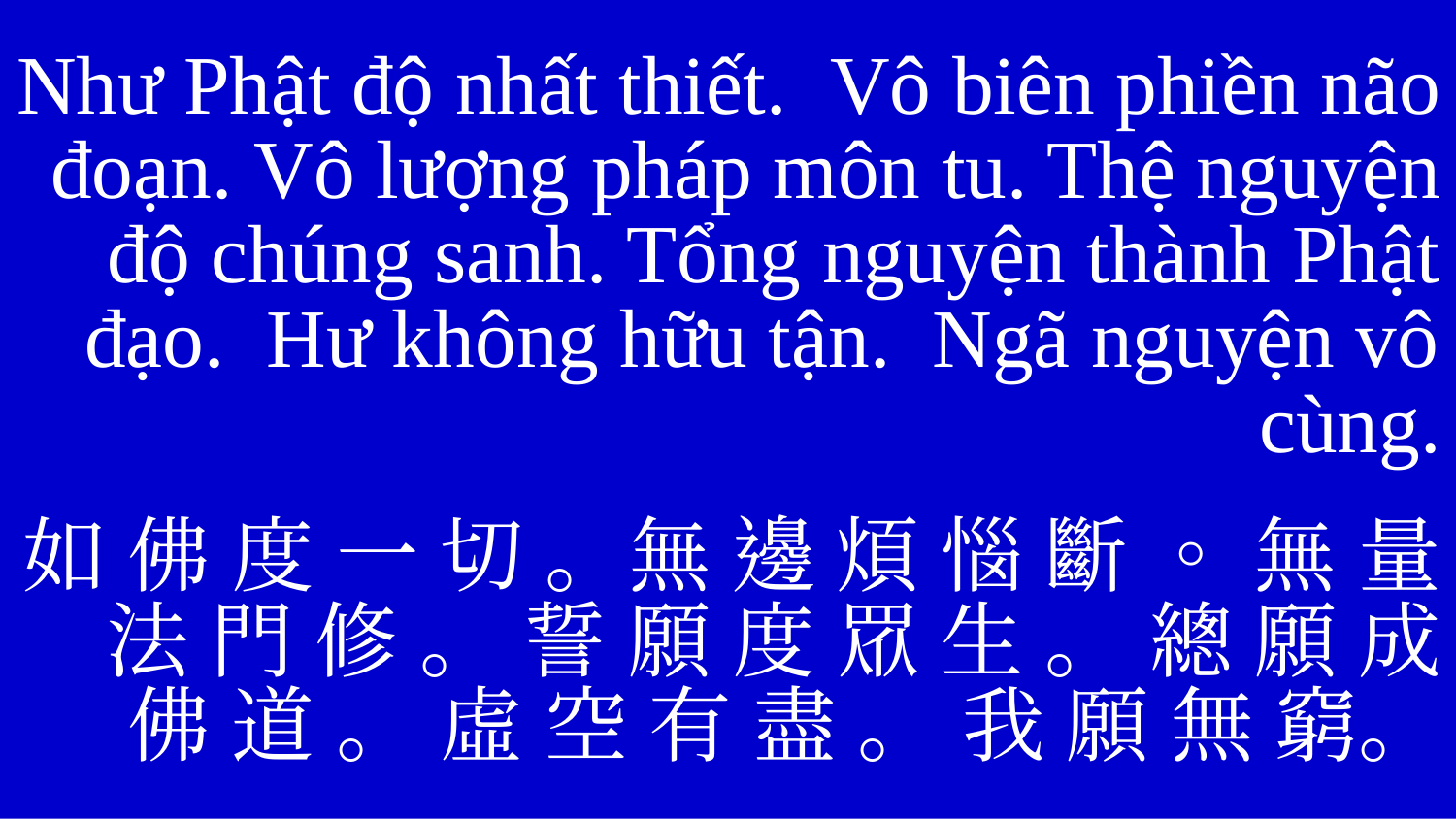

Như Phật độ nhất thiết.  Vô biên phiền não đoạn. Vô lượng pháp môn tu. Thệ nguyện độ chúng sanh. Tổng nguyện thành Phật đạo.  Hư không hữu tận.  Ngã nguyện vô cùng.

如 佛 度 一 切 。無 邊 煩 惱 斷 。 無 量 法 門 修 。 誓 願 度 眾 生 。 總 願 成 佛 道 。 虛 空 有 盡 。 我 願 無 窮。